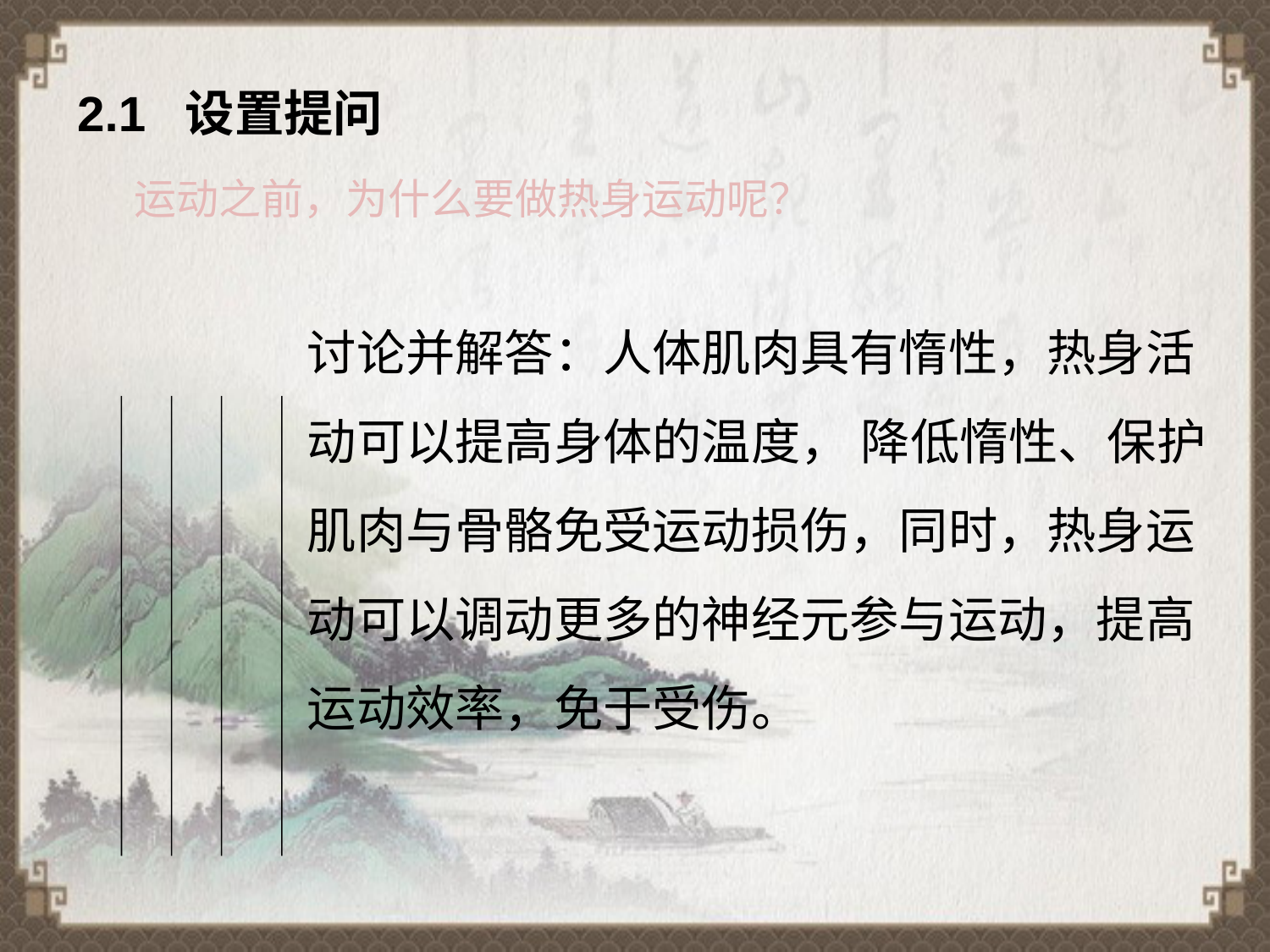

2.1  设置提问
运动之前，为什么要做热身运动呢？
讨论并解答：人体肌肉具有惰性，热身活动可以提高身体的温度， 降低惰性、保护肌肉与骨骼免受运动损伤，同时，热身运动可以调动更多的神经元参与运动，提高运动效率，免于受伤。